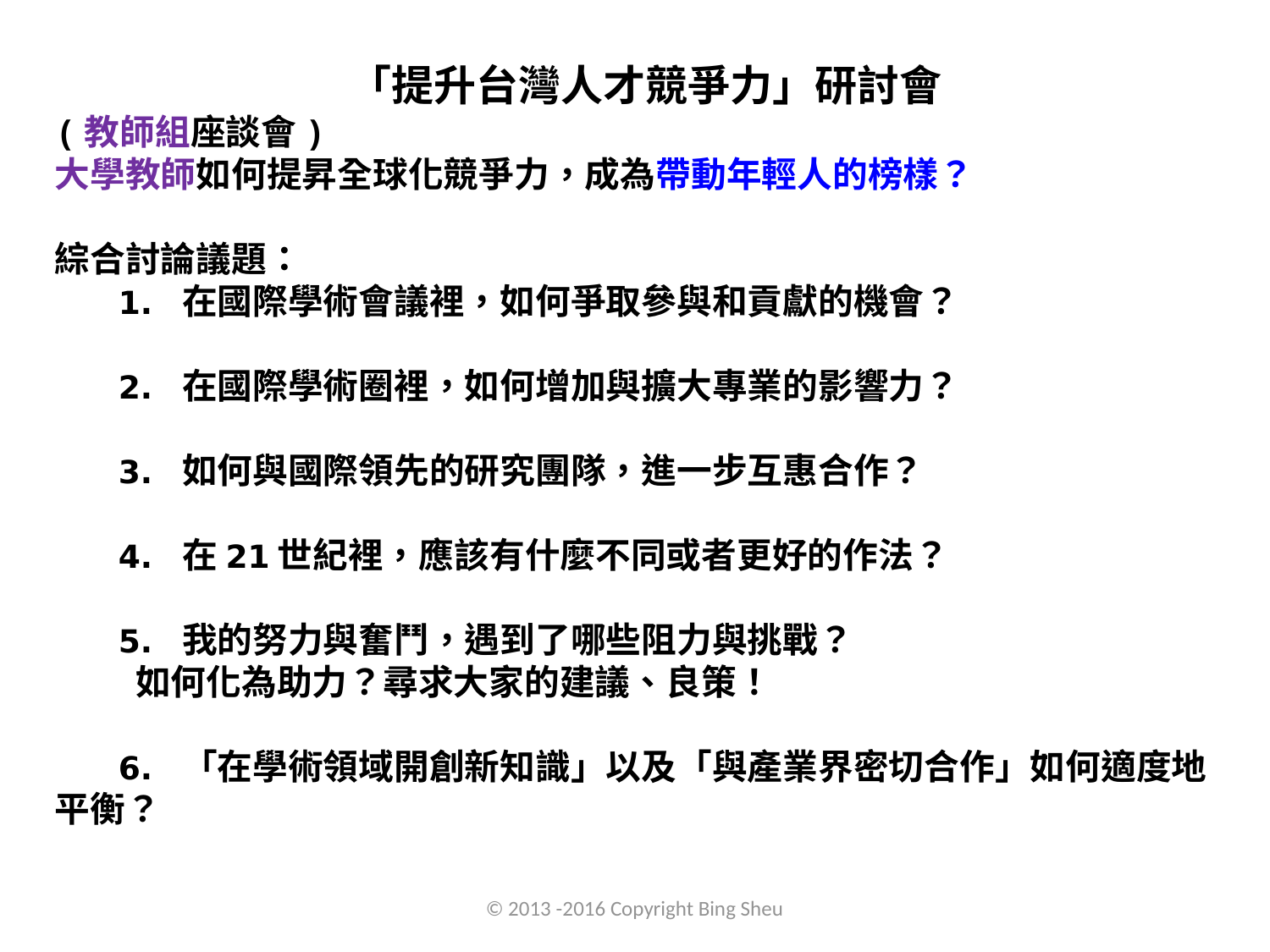

「提升台灣人才競爭力」研討會
(教師組座談會)
大學教師如何提昇全球化競爭力，成為帶動年輕人的榜樣？

綜合討論議題：
   1. 在國際學術會議裡，如何爭取參與和貢獻的機會？

   2. 在國際學術圈裡，如何增加與擴大專業的影響力？

   3. 如何與國際領先的研究團隊，進一步互惠合作？

   4. 在21世紀裡，應該有什麼不同或者更好的作法？

   5. 我的努力與奮鬥，遇到了哪些阻力與挑戰？
         如何化為助力？尋求大家的建議、良策！

   6. 「在學術領域開創新知識」以及「與產業界密切合作」如何適度地平衡？
© 2013 -2016 Copyright Bing Sheu